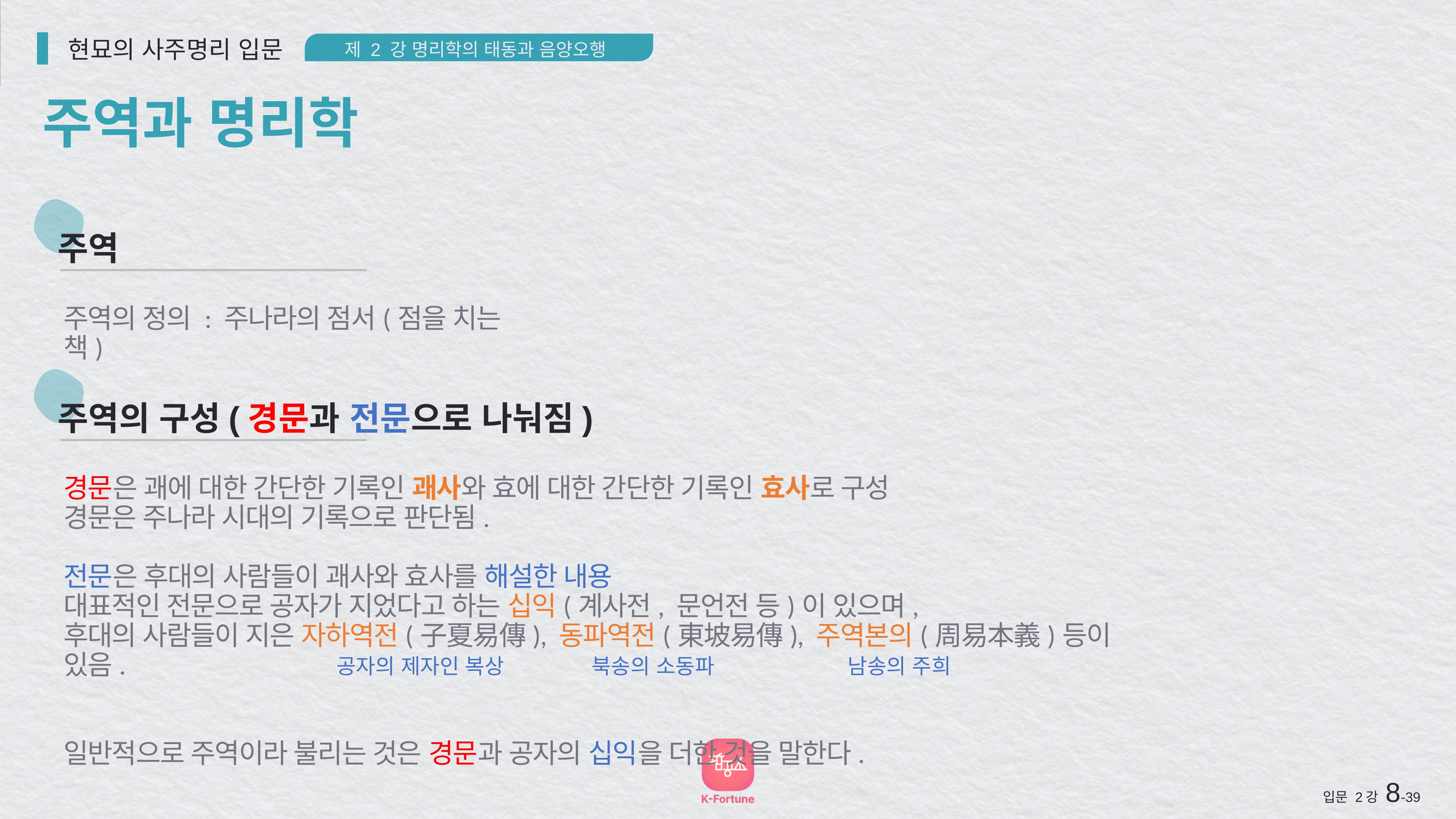

현묘의 사주명리 입문

제 2 강 명리학의 태동과 음양오행
주역과 명리학

주역
주역의 정의 : 주나라의 점서(점을 치는 책)

주역의 구성(경문과 전문으로 나눠짐)
경문은 괘에 대한 간단한 기록인 괘사와 효에 대한 간단한 기록인 효사로 구성
경문은 주나라 시대의 기록으로 판단됨.

전문은 후대의 사람들이 괘사와 효사를 해설한 내용
대표적인 전문으로 공자가 지었다고 하는 십익(계사전, 문언전 등)이 있으며,
후대의 사람들이 지은 자하역전(子夏易傳), 동파역전(東坡易傳), 주역본의(周易本義)등이 있음.

일반적으로 주역이라 불리는 것은 경문과 공자의 십익을 더한 것을 말한다.
공자의 제자인 복상
북송의 소동파
남송의 주희